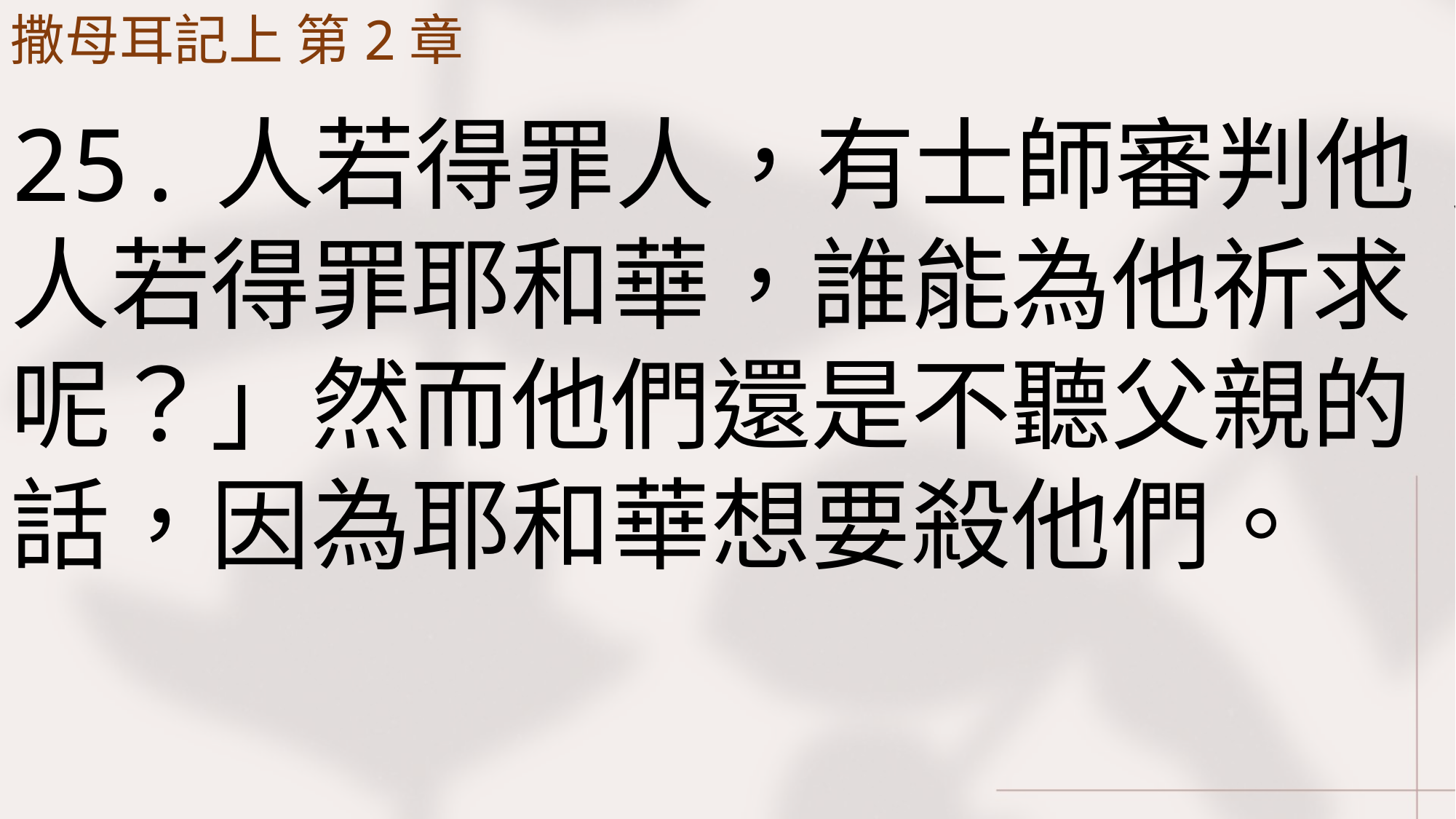

撒母耳記上 第2章
25.人若得罪人，有士師審判他；人若得罪耶和華，誰能為他祈求呢？」然而他們還是不聽父親的話，因為耶和華想要殺他們。